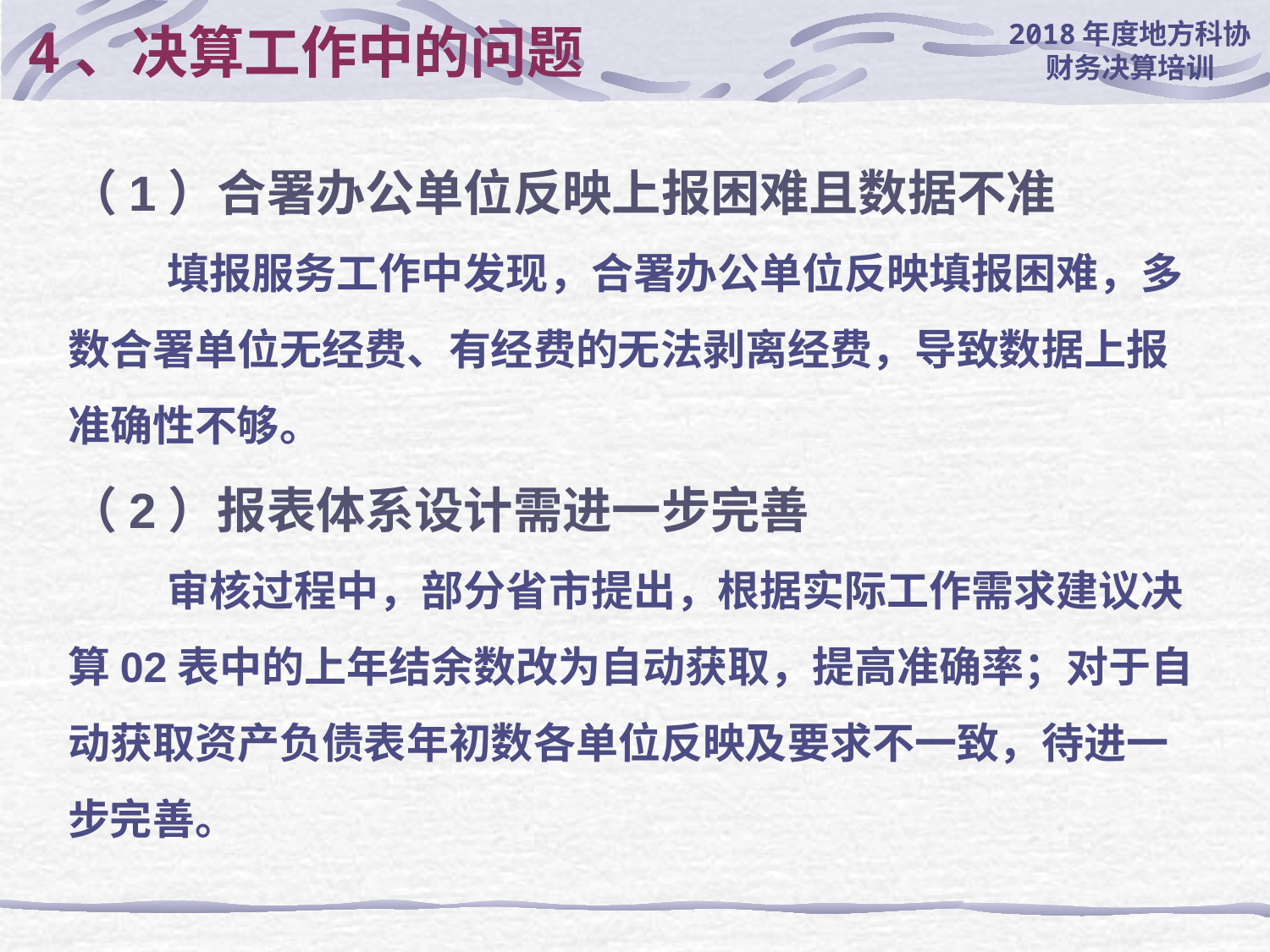

# 4、决算工作中的问题
（1）合署办公单位反映上报困难且数据不准
填报服务工作中发现，合署办公单位反映填报困难，多数合署单位无经费、有经费的无法剥离经费，导致数据上报准确性不够。
（2）报表体系设计需进一步完善
审核过程中，部分省市提出，根据实际工作需求建议决算02表中的上年结余数改为自动获取，提高准确率；对于自动获取资产负债表年初数各单位反映及要求不一致，待进一步完善。